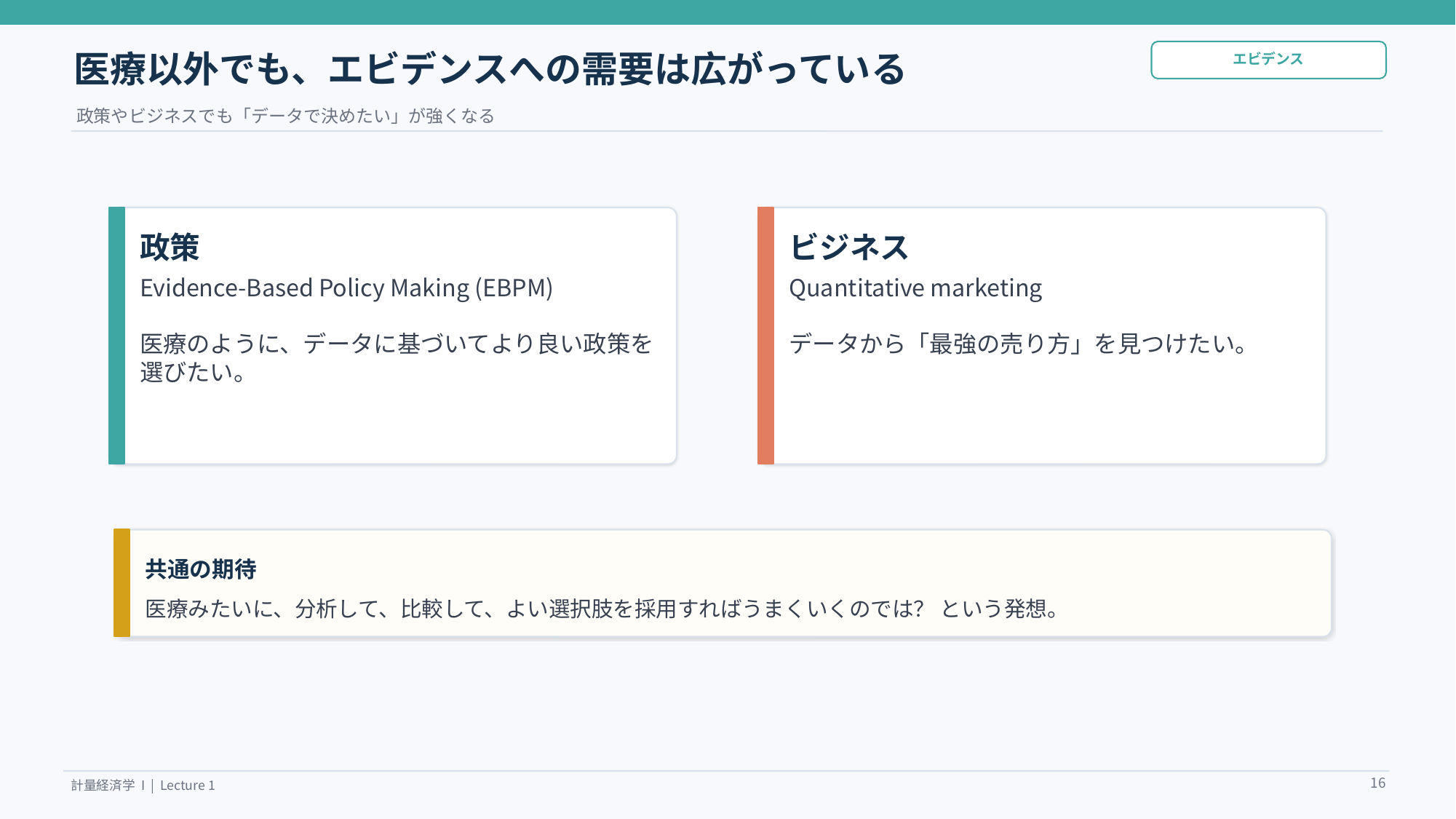

医療以外でも、エビデンスへの需要は広がっている

エビデンス
政策やビジネスでも「データで決めたい」が強くなる

政策
ビジネス
Evidence-Based Policy Making (EBPM)

医療のように、データに基づいてより良い政策を選びたい。
Quantitative marketing

データから「最強の売り方」を見つけたい。

共通の期待
医療みたいに、分析して、比較して、よい選択肢を採用すればうまくいくのでは？ という発想。

16
計量経済学 I  |  Lecture 1